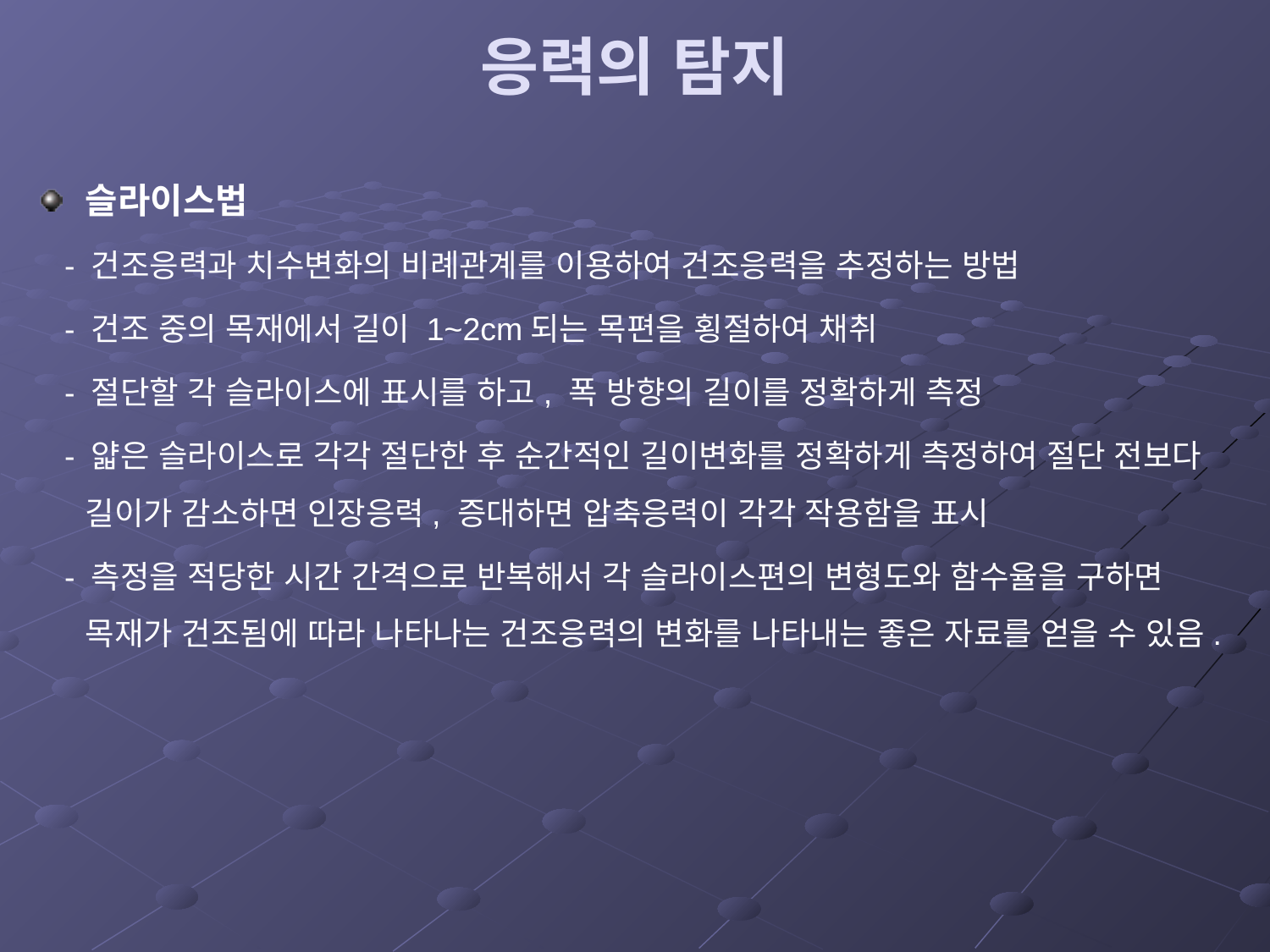

# 응력의 탐지
슬라이스법
   - 건조응력과 치수변화의 비례관계를 이용하여 건조응력을 추정하는 방법
   - 건조 중의 목재에서 길이 1~2cm되는 목편을 횡절하여 채취
   - 절단할 각 슬라이스에 표시를 하고, 폭 방향의 길이를 정확하게 측정
   - 얇은 슬라이스로 각각 절단한 후 순간적인 길이변화를 정확하게 측정하여 절단 전보다 길이가 감소하면 인장응력, 증대하면 압축응력이 각각 작용함을 표시
   - 측정을 적당한 시간 간격으로 반복해서 각 슬라이스편의 변형도와 함수율을 구하면 목재가 건조됨에 따라 나타나는 건조응력의 변화를 나타내는 좋은 자료를 얻을 수 있음.